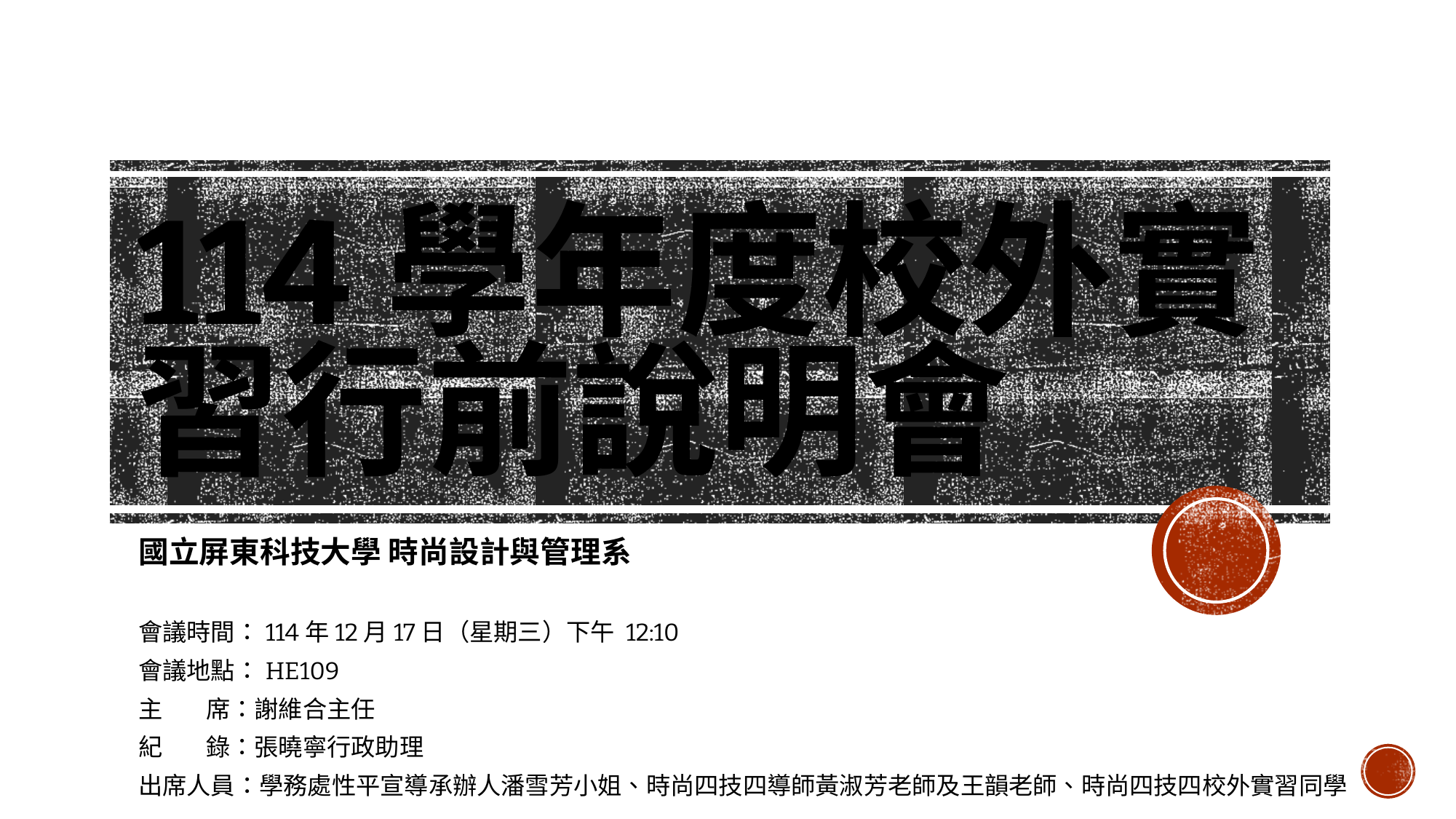

# 114學年度校外實習行前說明會
國立屏東科技大學 時尚設計與管理系

會議時間：114年12月17日（星期三）下午 12:10
會議地點：HE109
主        席：謝維合主任
紀        錄：張曉寧行政助理
出席人員：學務處性平宣導承辦人潘雪芳小姐、時尚四技四導師黃淑芳老師及王韻老師、時尚四技四校外實習同學